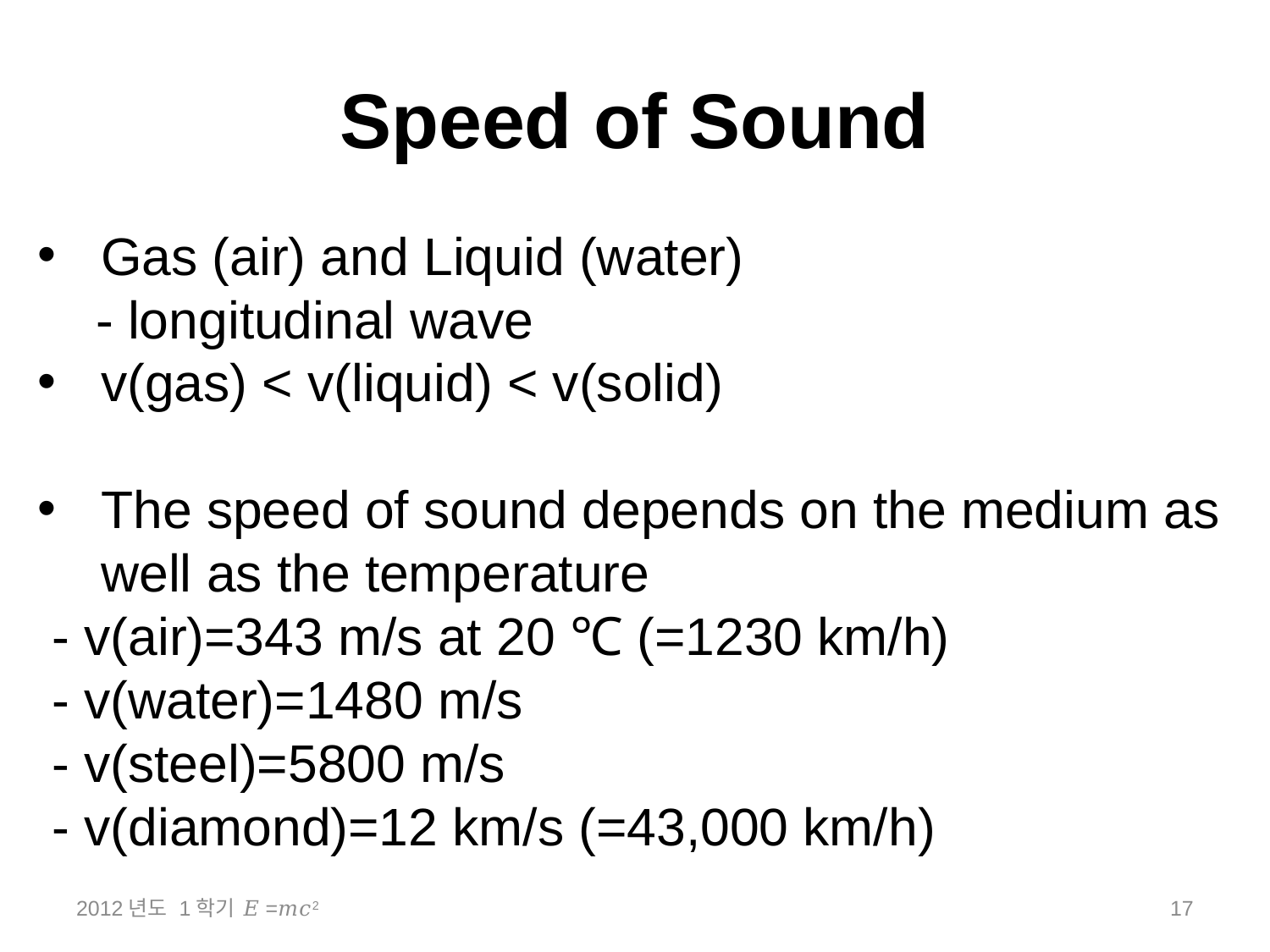

# Speed of Sound
Gas (air) and Liquid (water)
    - longitudinal wave
v(gas) < v(liquid) < v(solid)

The speed of sound depends on the medium as well as the temperature
 - v(air)=343 m/s at 20 ℃ (=1230 km/h)
 - v(water)=1480 m/s
 - v(steel)=5800 m/s
 - v(diamond)=12 km/s (=43,000 km/h)

2012년도 1학기 𝐸=𝑚𝑐2
17